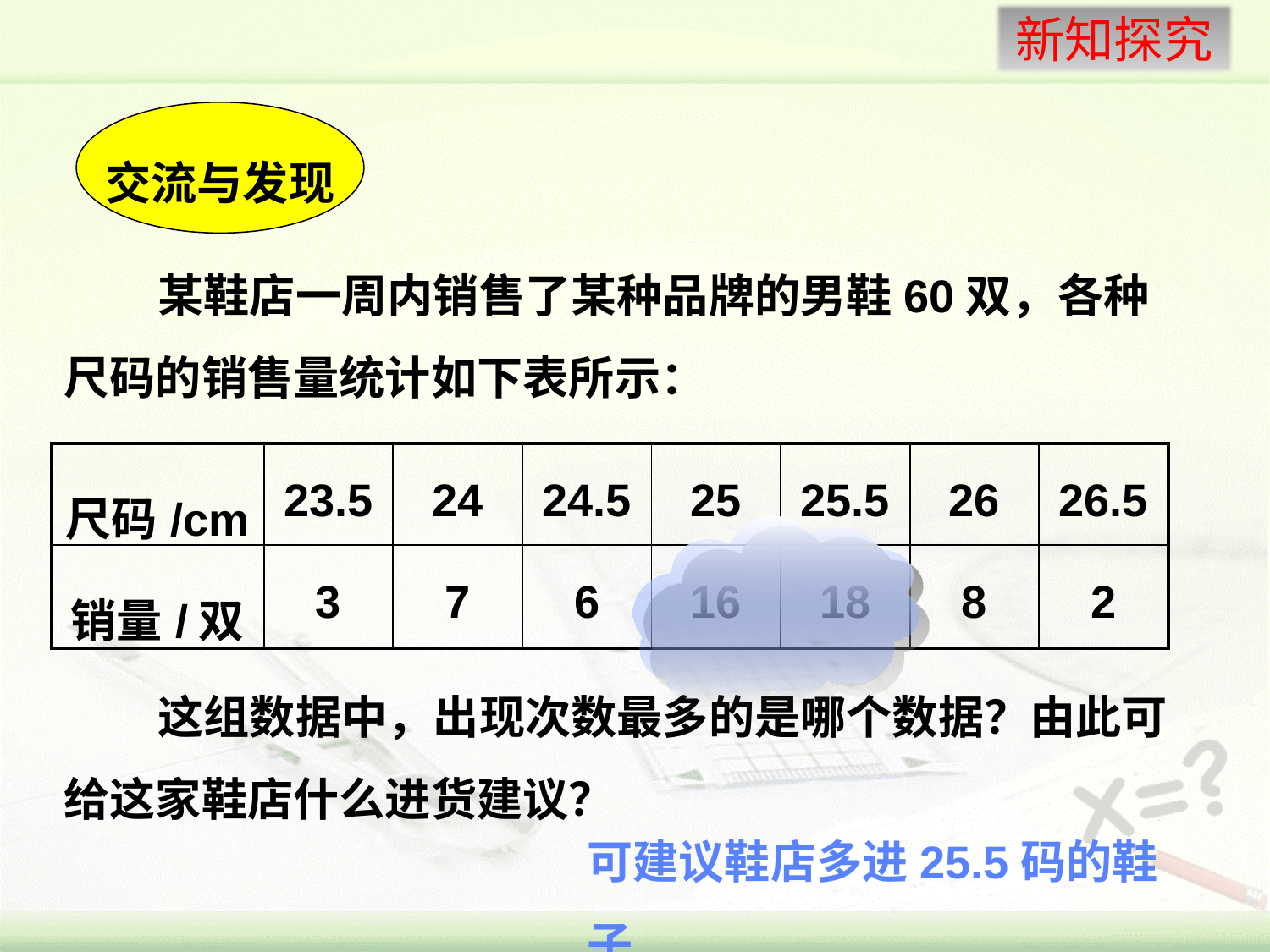

交流与发现
        某鞋店一周内销售了某种品牌的男鞋60双，各种尺码的销售量统计如下表所示：
| 尺码/cm | 23.5 | 24 | 24.5 | 25 | 25.5 | 26 | 26.5 |
| --- | --- | --- | --- | --- | --- | --- | --- |
| 销量/双 | 3 | 7 | 6 | 16 | 18 | 8 | 2 |

        这组数据中，出现次数最多的是哪个数据？由此可给这家鞋店什么进货建议？
可建议鞋店多进25.5码的鞋子.